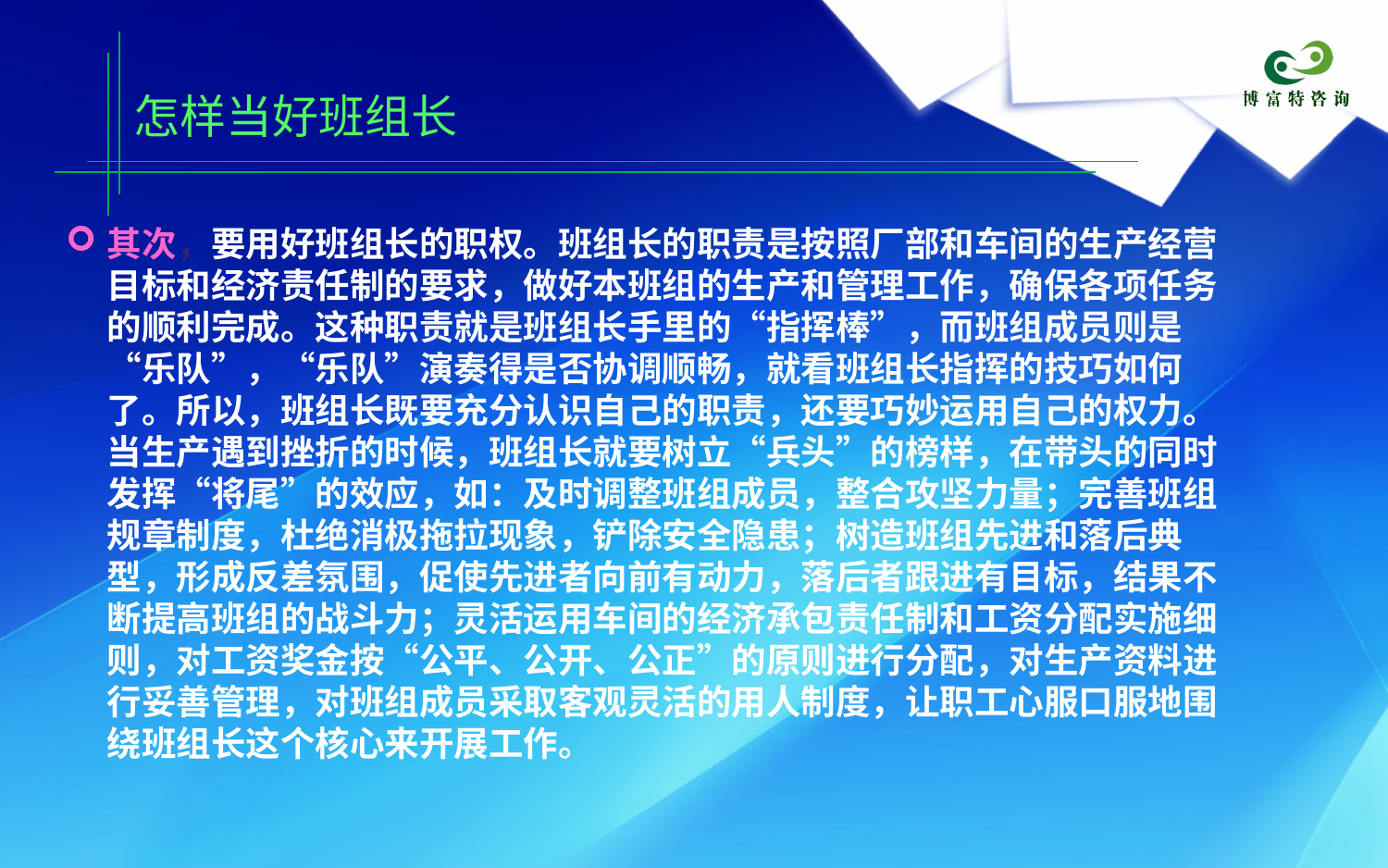

怎样当好班组长
其次，要用好班组长的职权。班组长的职责是按照厂部和车间的生产经营目标和经济责任制的要求，做好本班组的生产和管理工作，确保各项任务的顺利完成。这种职责就是班组长手里的“指挥棒”，而班组成员则是“乐队”，“乐队”演奏得是否协调顺畅，就看班组长指挥的技巧如何了。所以，班组长既要充分认识自己的职责，还要巧妙运用自己的权力。当生产遇到挫折的时候，班组长就要树立“兵头”的榜样，在带头的同时发挥“将尾”的效应，如：及时调整班组成员，整合攻坚力量；完善班组规章制度，杜绝消极拖拉现象，铲除安全隐患；树造班组先进和落后典型，形成反差氛围，促使先进者向前有动力，落后者跟进有目标，结果不断提高班组的战斗力；灵活运用车间的经济承包责任制和工资分配实施细则，对工资奖金按“公平、公开、公正”的原则进行分配，对生产资料进行妥善管理，对班组成员采取客观灵活的用人制度，让职工心服口服地围绕班组长这个核心来开展工作。